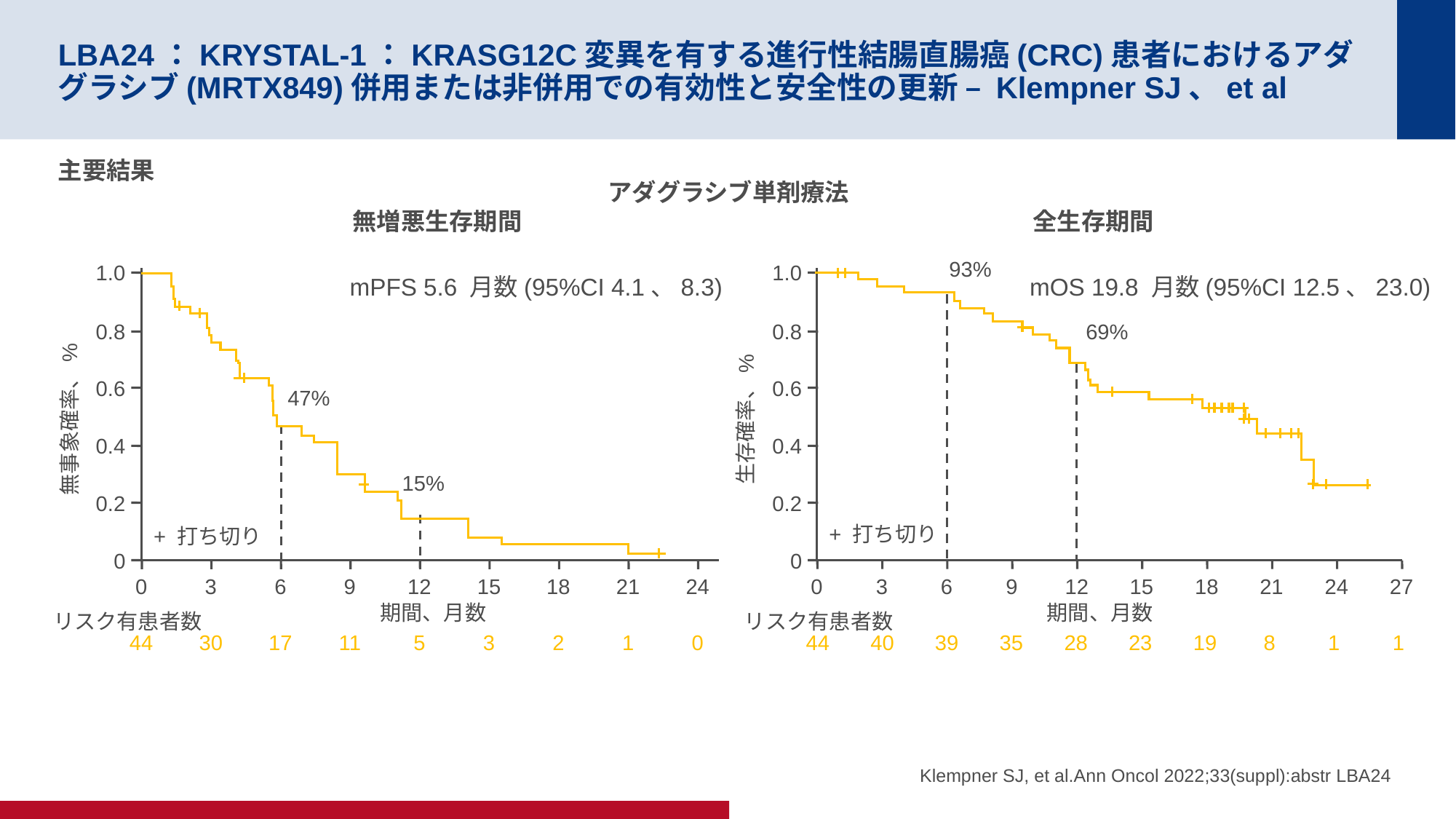

# LBA24：KRYSTAL-1：KRASG12C変異を有する進行性結腸直腸癌(CRC)患者におけるアダグラシブ(MRTX849)併用または非併用での有効性と安全性の更新 – Klempner SJ、et al
主要結果
アダグラシブ単剤療法
無増悪生存期間
全生存期間
93%
1.0

0.8

0.6

無事象確率、%
0.4

0.2

0

1.0

0.8

0.6

生存確率、%
0.4

0.2

0

mPFS 5.6 月数(95%CI 4.1、8.3)
mOS 19.8 月数(95%CI 12.5、23.0)

69%
47%
15%
+ 打ち切り
+ 打ち切り

0
3
6
9
12
15
18
21
24
27

0
3
6
9
12
15
18
21
24
期間、月数
期間、月数
リスク有患者数
リスク有患者数
44
30
17
11
5
3
2
1
0
44
40
39
35
28
23
19
8
1
1
Klempner SJ, et al.Ann Oncol 2022;33(suppl):abstr LBA24